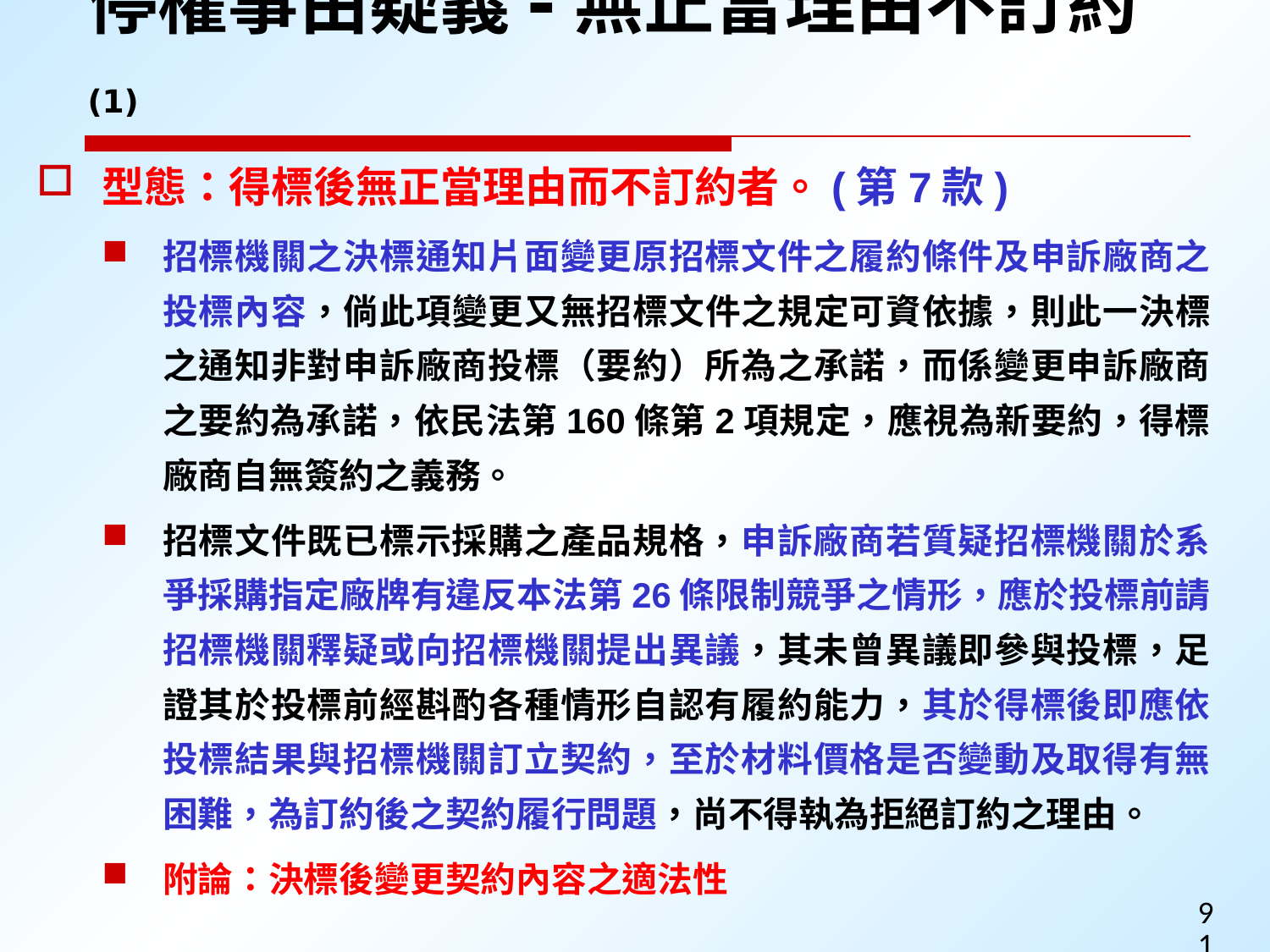

停權事由疑義-無正當理由不訂約(1)
型態：得標後無正當理由而不訂約者。(第7款)
招標機關之決標通知片面變更原招標文件之履約條件及申訴廠商之投標內容，倘此項變更又無招標文件之規定可資依據，則此一決標之通知非對申訴廠商投標（要約）所為之承諾，而係變更申訴廠商之要約為承諾，依民法第160條第2項規定，應視為新要約，得標廠商自無簽約之義務。
招標文件既已標示採購之產品規格，申訴廠商若質疑招標機關於系爭採購指定廠牌有違反本法第26條限制競爭之情形，應於投標前請招標機關釋疑或向招標機關提出異議，其未曾異議即參與投標，足證其於投標前經斟酌各種情形自認有履約能力，其於得標後即應依投標結果與招標機關訂立契約，至於材料價格是否變動及取得有無困難，為訂約後之契約履行問題，尚不得執為拒絕訂約之理由。
附論：決標後變更契約內容之適法性